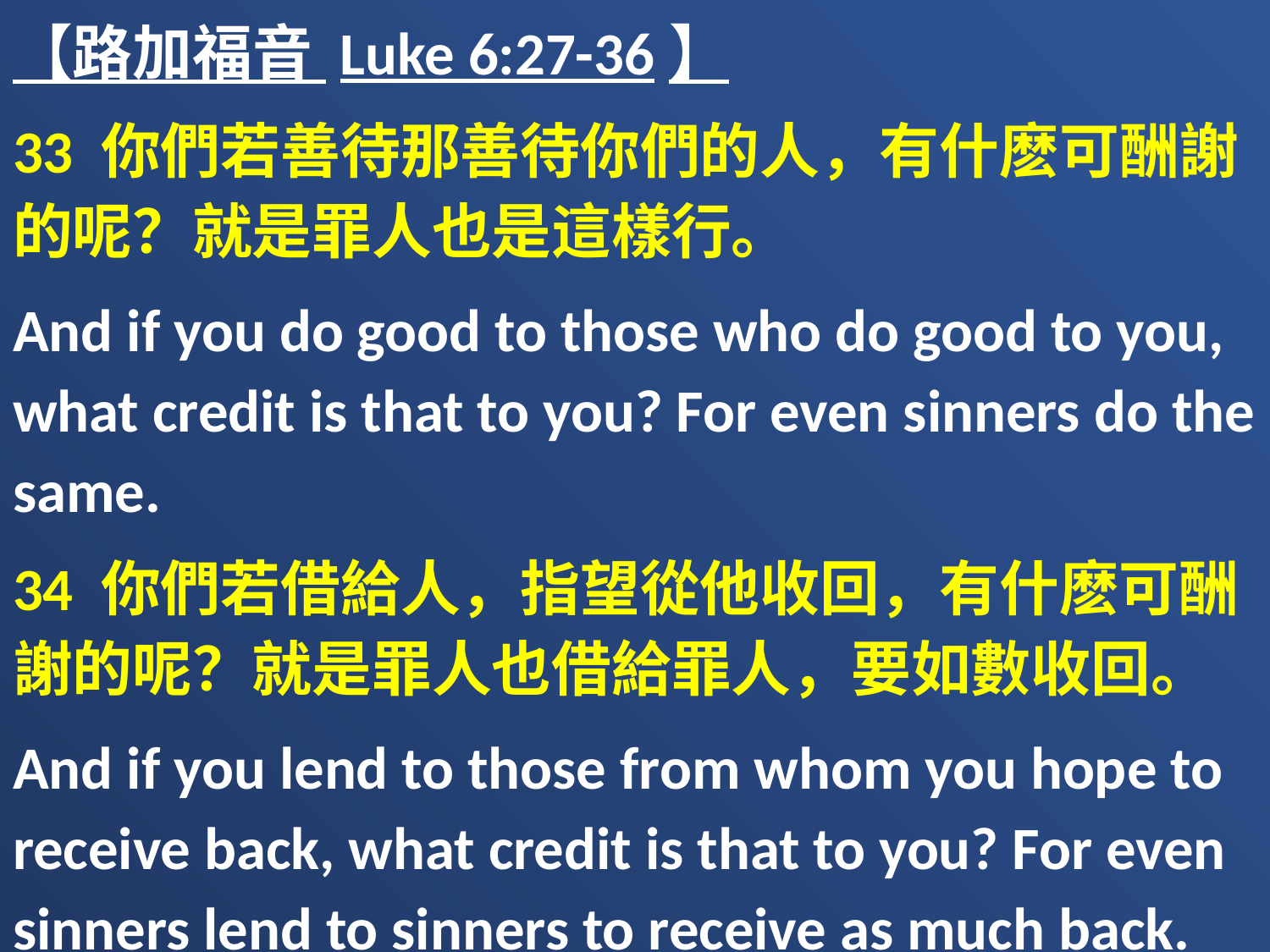

【路加福音 Luke 6:27-36】
33 你們若善待那善待你們的人，有什麽可酬謝的呢？就是罪人也是這樣行。
And if you do good to those who do good to you, what credit is that to you? For even sinners do the same.
34 你們若借給人，指望從他收回，有什麽可酬謝的呢？就是罪人也借給罪人，要如數收回。
And if you lend to those from whom you hope to receive back, what credit is that to you? For even sinners lend to sinners to receive as much back.